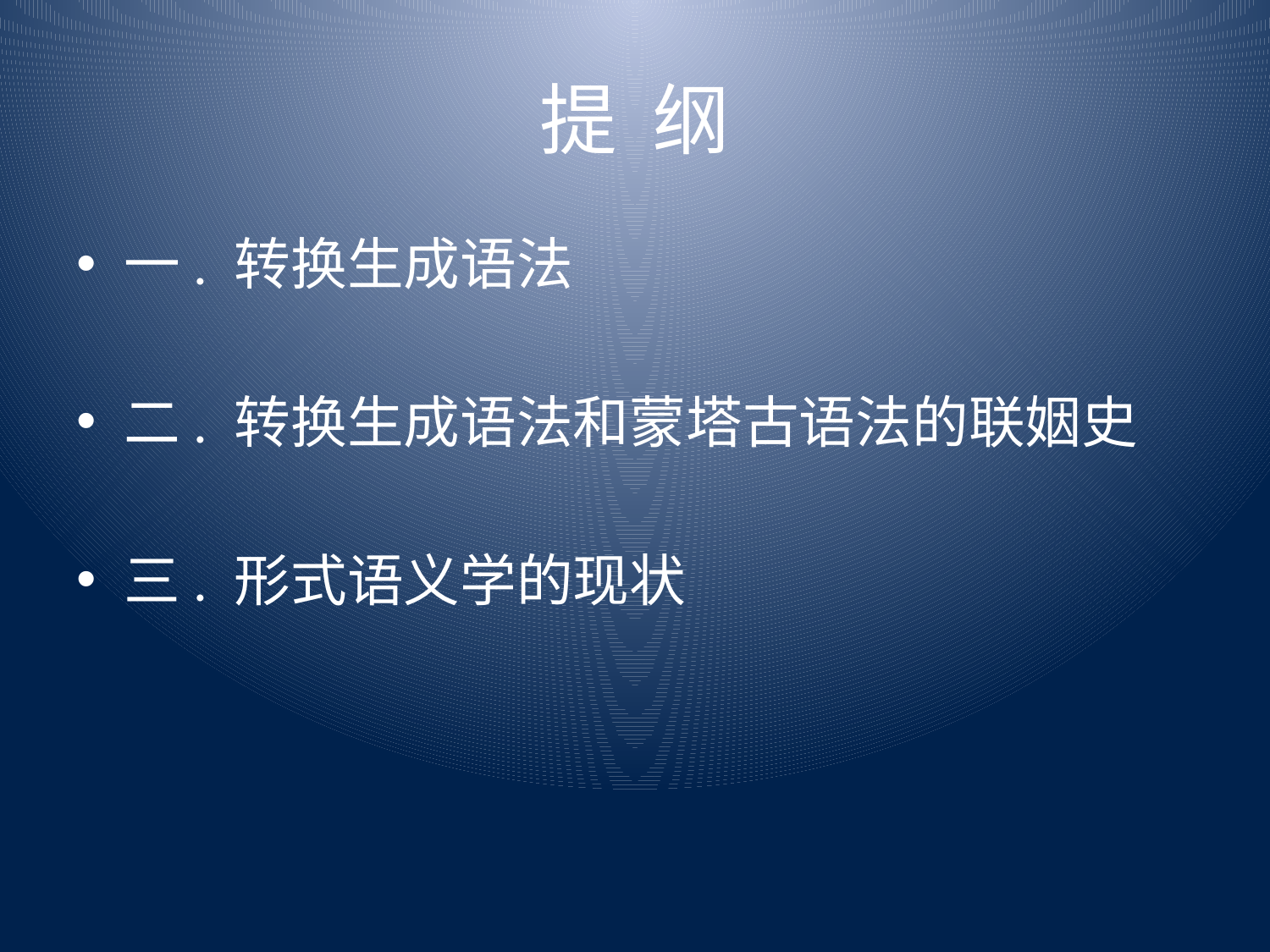

# 提  纲
一. 转换生成语法

二. 转换生成语法和蒙塔古语法的联姻史

三. 形式语义学的现状